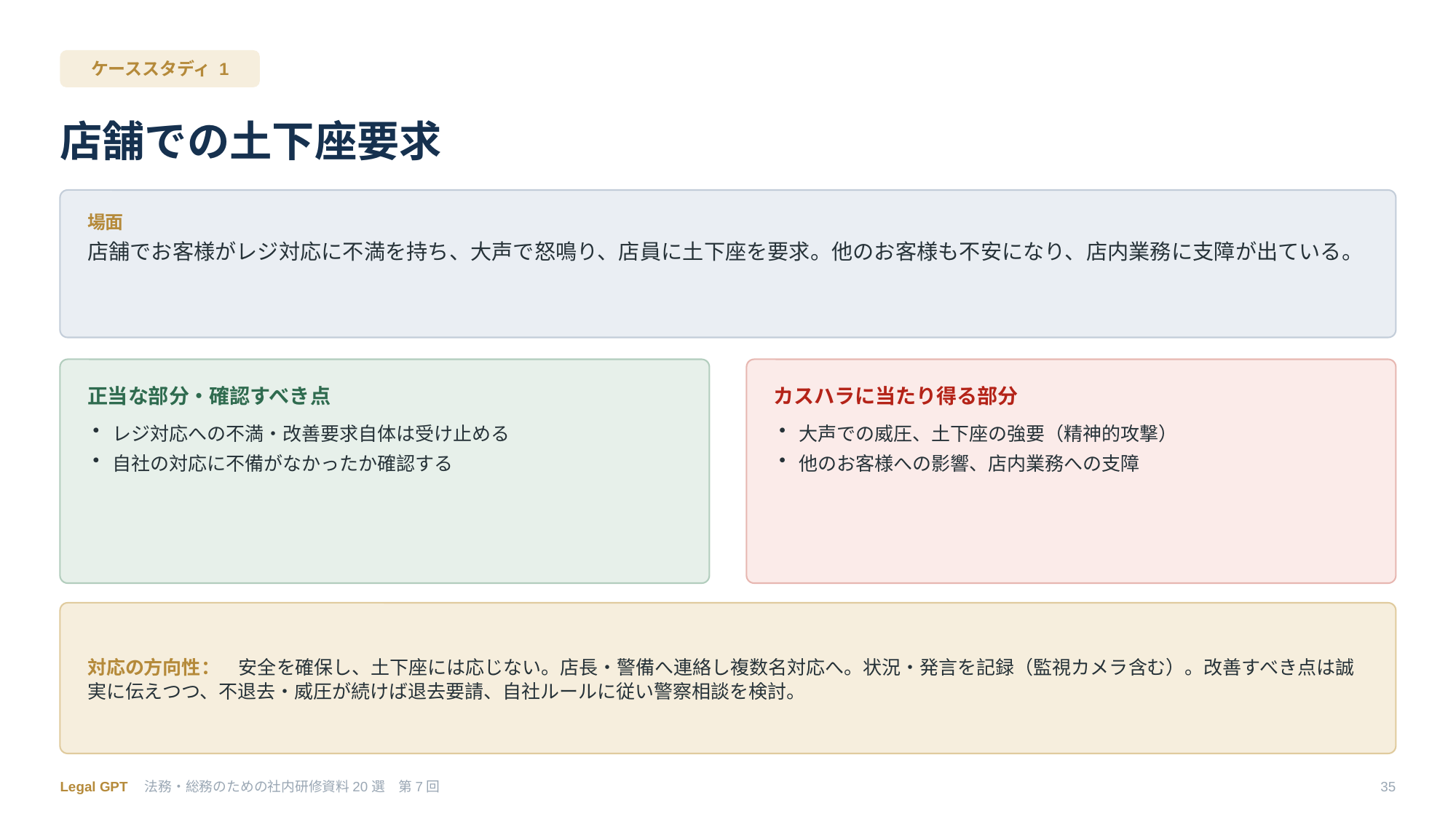

ケーススタディ 1
店舗での土下座要求

場面
店舗でお客様がレジ対応に不満を持ち、大声で怒鳴り、店員に土下座を要求。他のお客様も不安になり、店内業務に支障が出ている。

正当な部分・確認すべき点
カスハラに当たり得る部分
レジ対応への不満・改善要求自体は受け止める
自社の対応に不備がなかったか確認する
大声での威圧、土下座の強要（精神的攻撃）
他のお客様への影響、店内業務への支障

対応の方向性：　安全を確保し、土下座には応じない。店長・警備へ連絡し複数名対応へ。状況・発言を記録（監視カメラ含む）。改善すべき点は誠実に伝えつつ、不退去・威圧が続けば退去要請、自社ルールに従い警察相談を検討。
Legal GPT　法務・総務のための社内研修資料20選　第7回
35